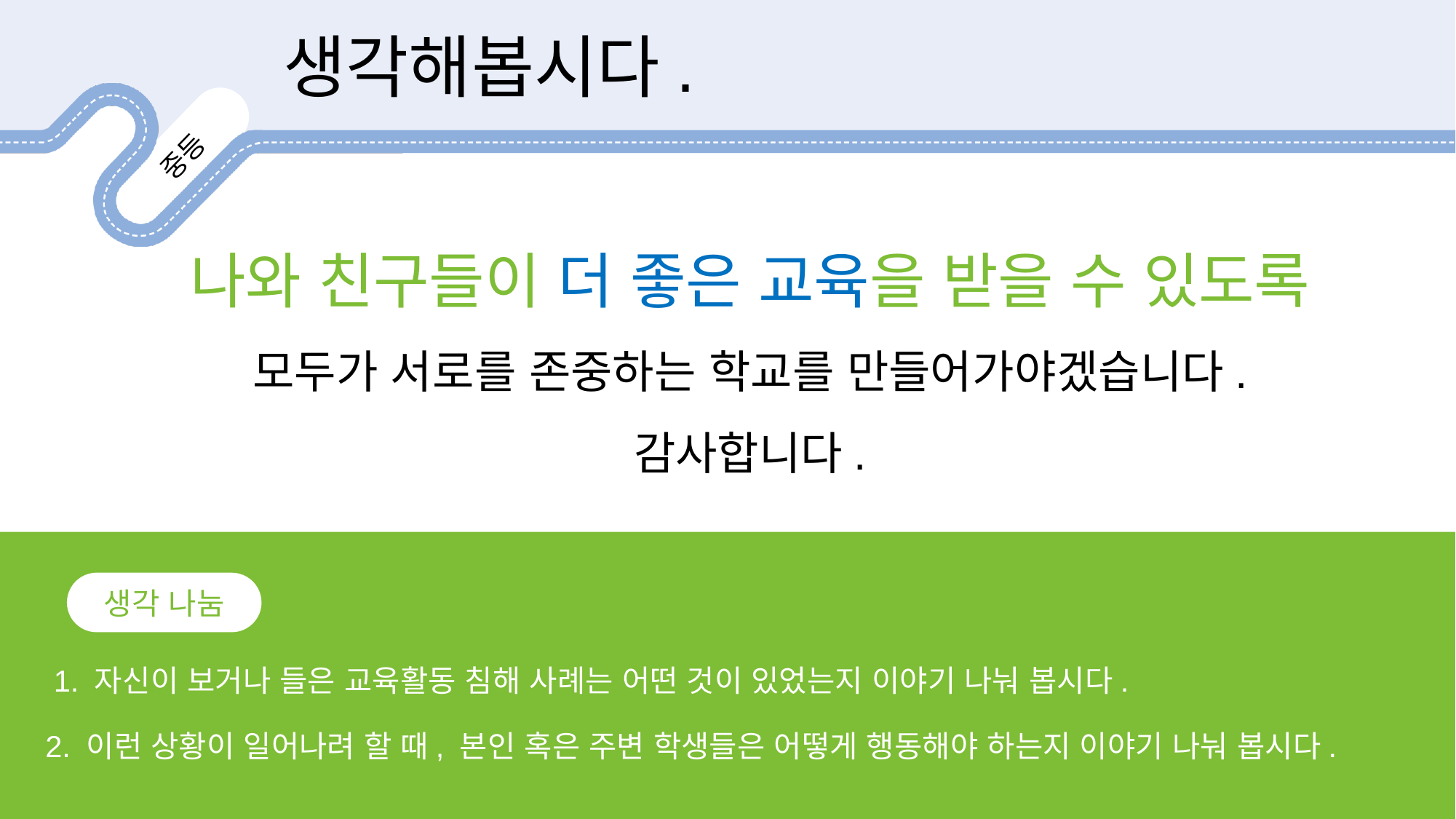

생각해봅시다.
나와 친구들이 더 좋은 교육을 받을 수 있도록
모두가 서로를 존중하는 학교를 만들어가야겠습니다.
감사합니다.

생각 나눔
1. 자신이 보거나 들은 교육활동 침해 사례는 어떤 것이 있었는지 이야기 나눠 봅시다.
2. 이런 상황이 일어나려 할 때, 본인 혹은 주변 학생들은 어떻게 행동해야 하는지 이야기 나눠 봅시다.